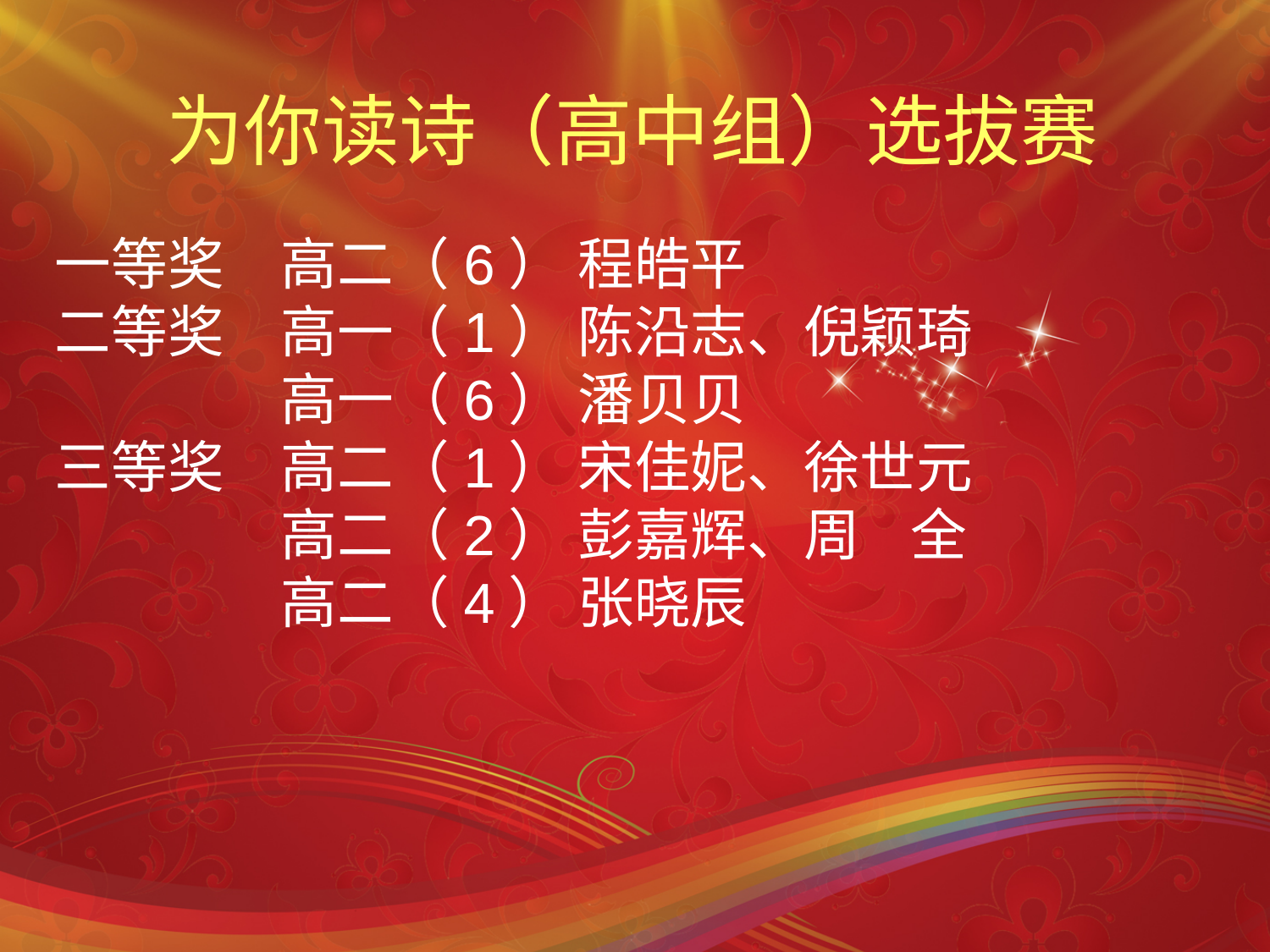

# 为你读诗（高中组）选拔赛
一等奖　高二（6） 程皓平
二等奖　高一（1） 陈沿志、倪颖琦
　　　　高一（6） 潘贝贝
三等奖　高二（1） 宋佳妮、徐世元
　　　　高二（2） 彭嘉辉、周    全
　　　　高二（4） 张晓辰